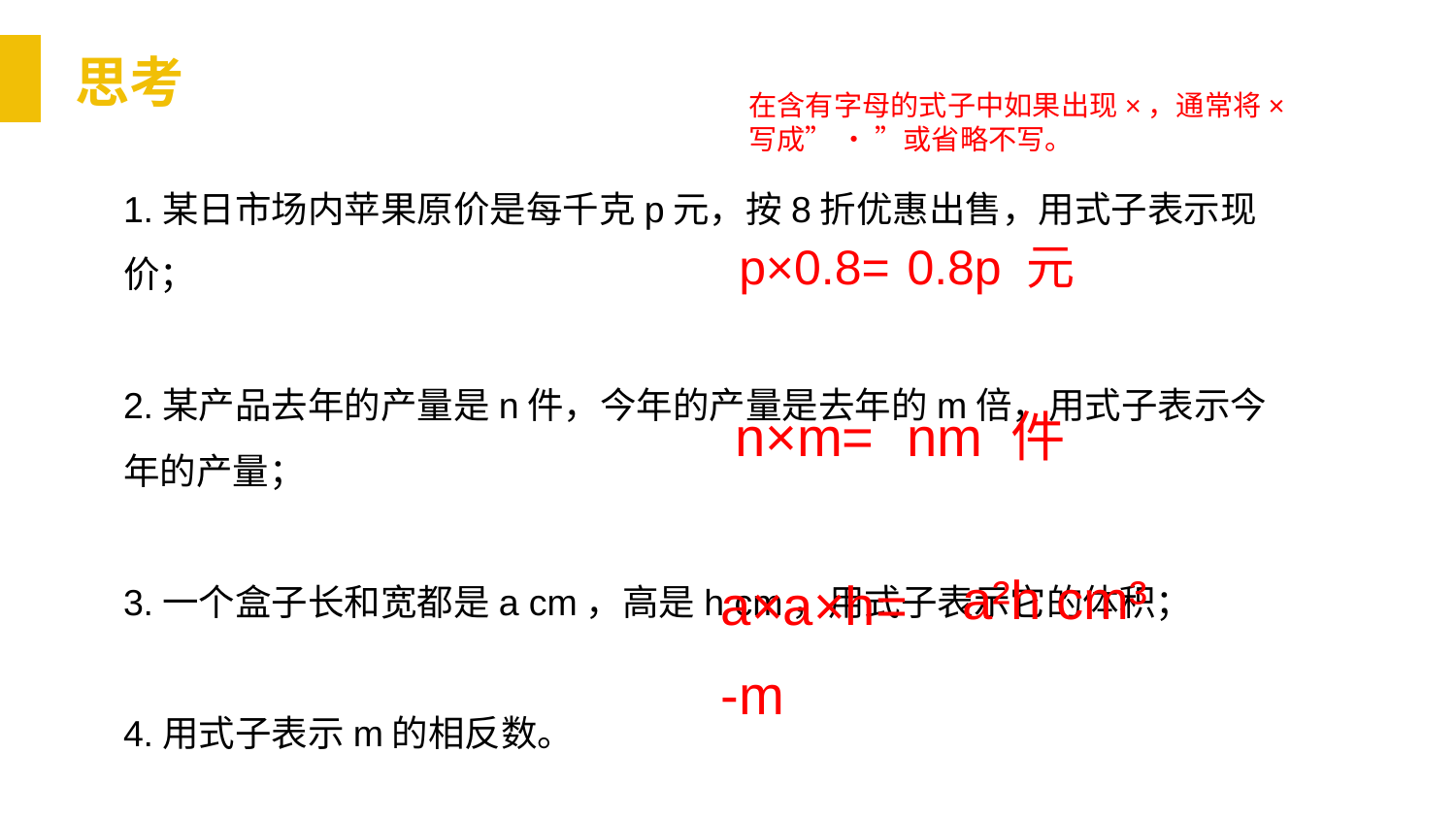

思考
在含有字母的式子中如果出现×，通常将×写成” • ”或省略不写。
1.某日市场内苹果原价是每千克p元，按8折优惠出售，用式子表示现价；

2.某产品去年的产量是n件，今年的产量是去年的m倍，用式子表示今年的产量；

3.一个盒子长和宽都是a cm，高是h cm，用式子表示它的体积；

4.用式子表示m的相反数。
p×0.8=
0.8p 元
n×m=
nm 件
a²h cm³
a×a×h=
-m